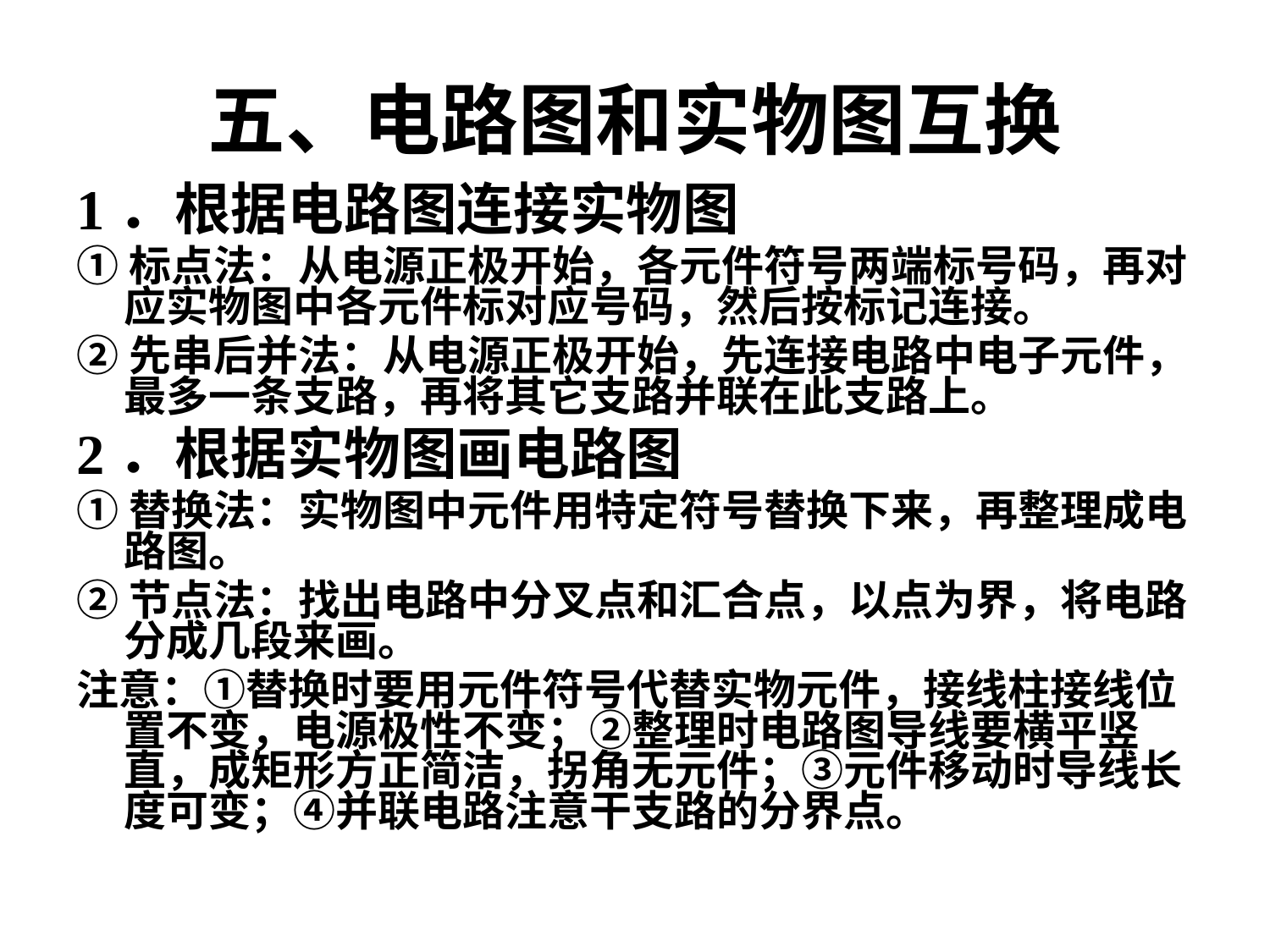

# 五、电路图和实物图互换
1．根据电路图连接实物图
①标点法：从电源正极开始，各元件符号两端标号码，再对应实物图中各元件标对应号码，然后按标记连接。
②先串后并法：从电源正极开始，先连接电路中电子元件，最多一条支路，再将其它支路并联在此支路上。
2．根据实物图画电路图
①替换法：实物图中元件用特定符号替换下来，再整理成电路图。
②节点法：找出电路中分叉点和汇合点，以点为界，将电路分成几段来画。
注意：①替换时要用元件符号代替实物元件，接线柱接线位置不变，电源极性不变；②整理时电路图导线要横平竖直，成矩形方正简洁，拐角无元件；③元件移动时导线长度可变；④并联电路注意干支路的分界点。